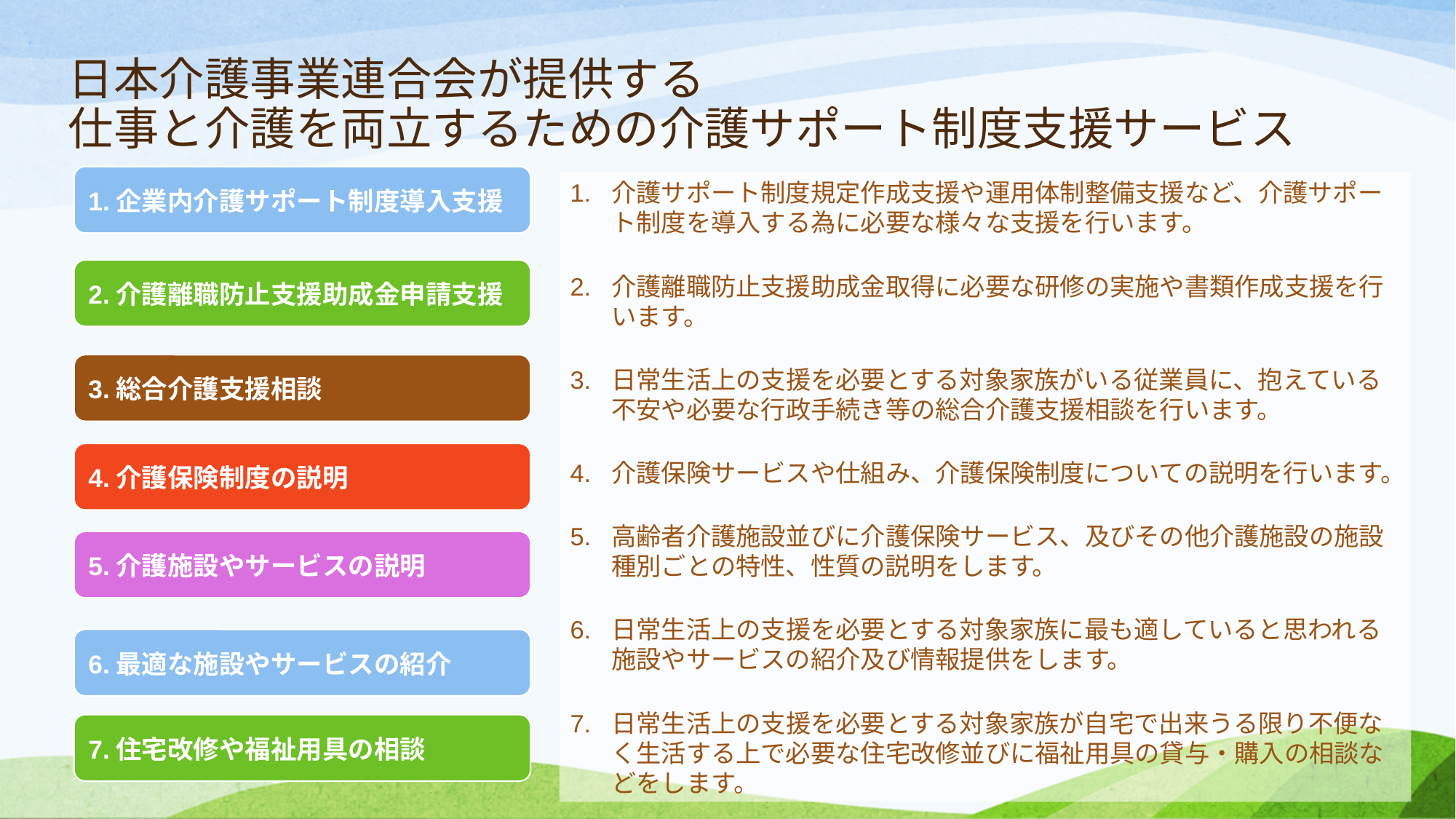

日本介護事業連合会が提供する
仕事と介護を両立するための介護サポート制度支援サービス
1.企業内介護サポート制度導入支援
2.介護離職防止支援助成金申請支援
3.総合介護支援相談
4.介護保険制度の説明
5.介護施設やサービスの説明
6.最適な施設やサービスの紹介
7.住宅改修や福祉用具の相談
介護サポート制度規定作成支援や運用体制整備支援など、介護サポート制度を導入する為に必要な様々な支援を行います。
介護離職防止支援助成金取得に必要な研修の実施や書類作成支援を行います。
日常生活上の支援を必要とする対象家族がいる従業員に、抱えている不安や必要な行政手続き等の総合介護支援相談を行います。
介護保険サービスや仕組み、介護保険制度についての説明を行います。
高齢者介護施設並びに介護保険サービス、及びその他介護施設の施設種別ごとの特性、性質の説明をします。
日常生活上の支援を必要とする対象家族に最も適していると思われる施設やサービスの紹介及び情報提供をします。
日常生活上の支援を必要とする対象家族が自宅で出来うる限り不便なく生活する上で必要な住宅改修並びに福祉用具の貸与・購入の相談などをします。